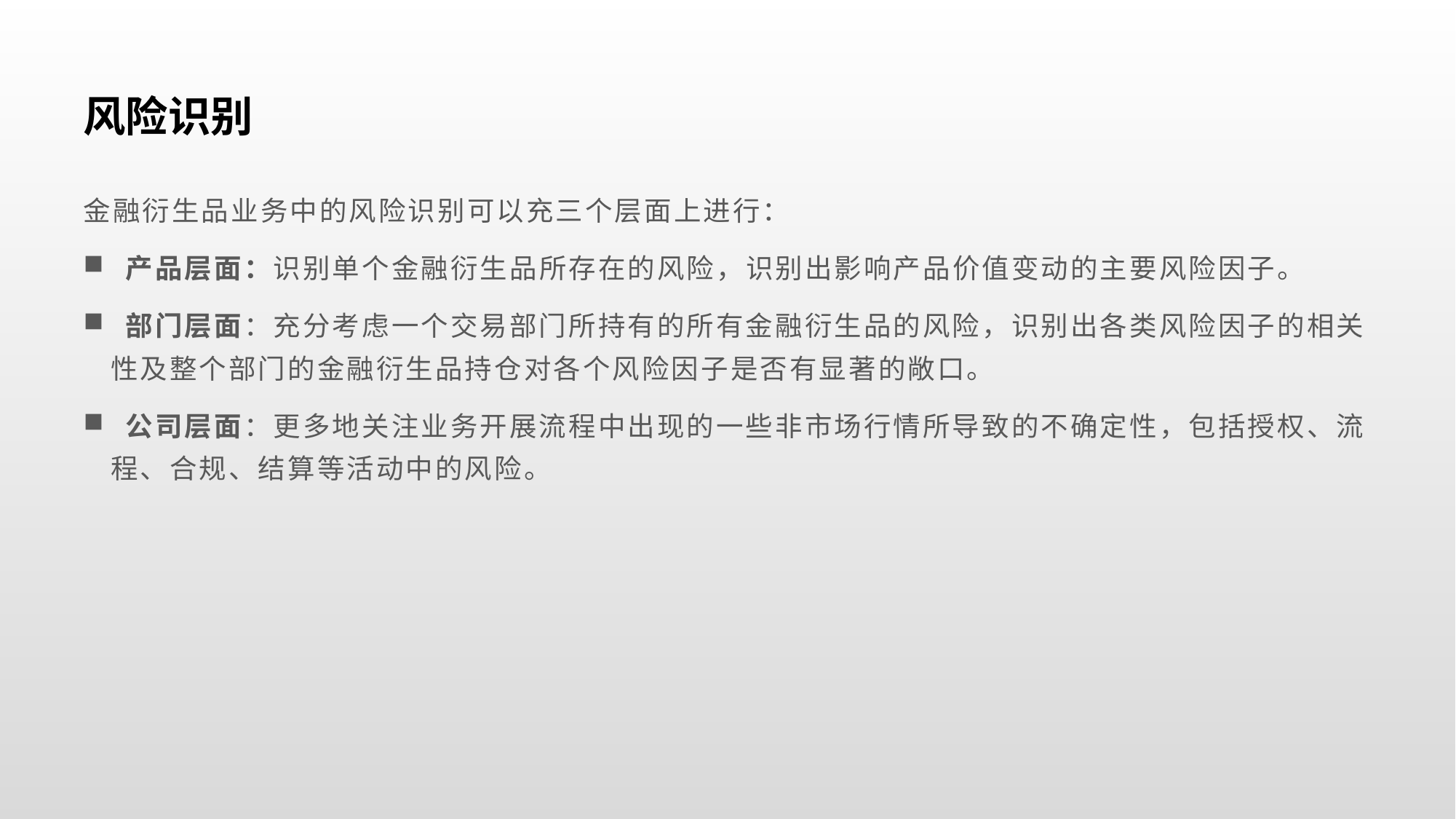

# 风险识别
金融衍生品业务中的风险识别可以充三个层面上进行：
 产品层面：识别单个金融衍生品所存在的风险，识别出影响产品价值变动的主要风险因子。
 部门层面：充分考虑一个交易部门所持有的所有金融衍生品的风险，识别出各类风险因子的相关性及整个部门的金融衍生品持仓对各个风险因子是否有显著的敞口。
 公司层面：更多地关注业务开展流程中出现的一些非市场行情所导致的不确定性，包括授权、流程、合规、结算等活动中的风险。